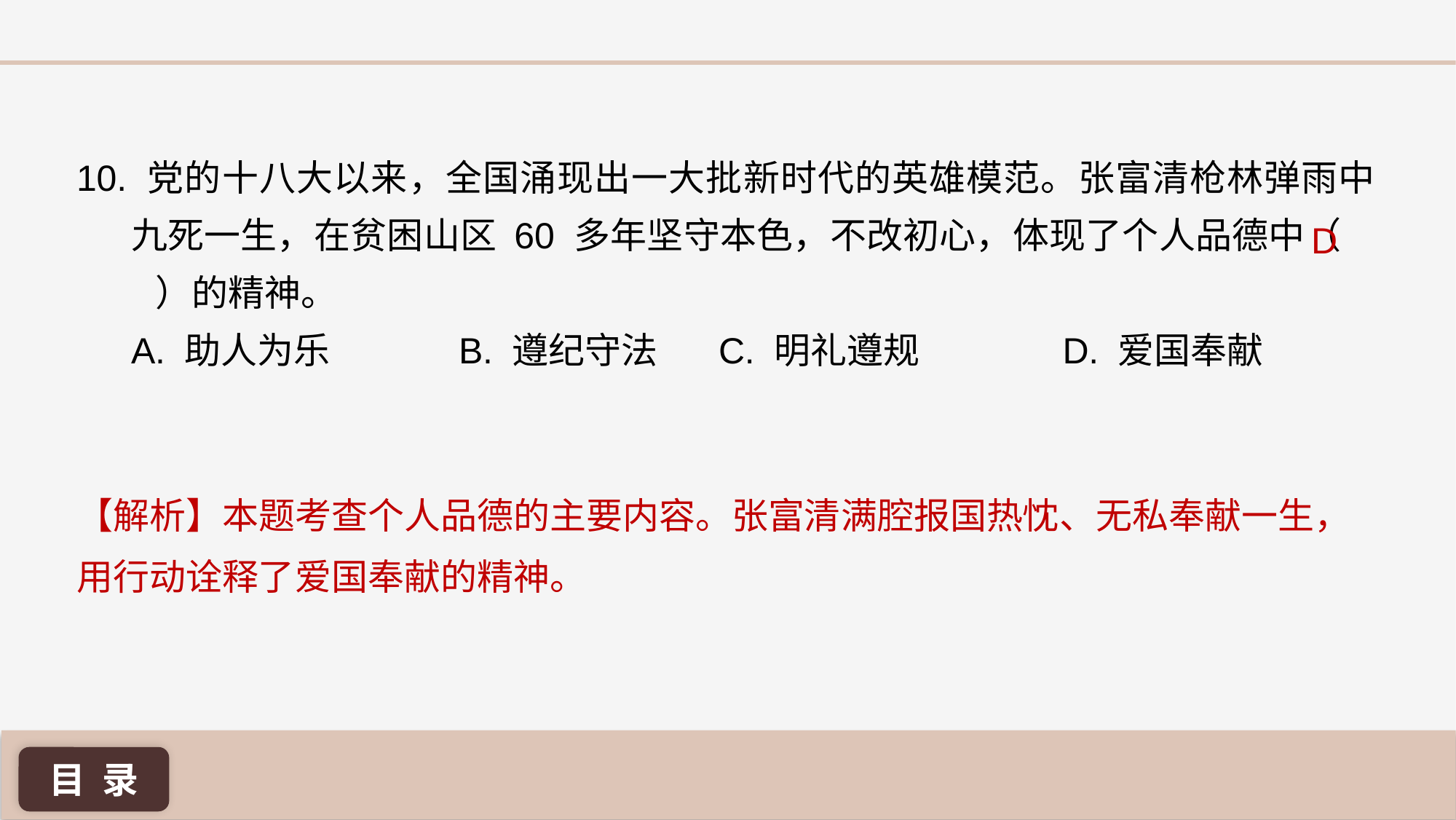

10. 党的十八大以来，全国涌现出一大批新时代的英雄模范。张富清枪林弹雨中九死一生，在贫困山区 60 多年坚守本色，不改初心，体现了个人品德中（        ）的精神。
A. 助人为乐 		B. 遵纪守法 	    C. 明礼遵规 	      D. 爱国奉献
D
【解析】本题考查个人品德的主要内容。张富清满腔报国热忱、无私奉献一生，用行动诠释了爱国奉献的精神。